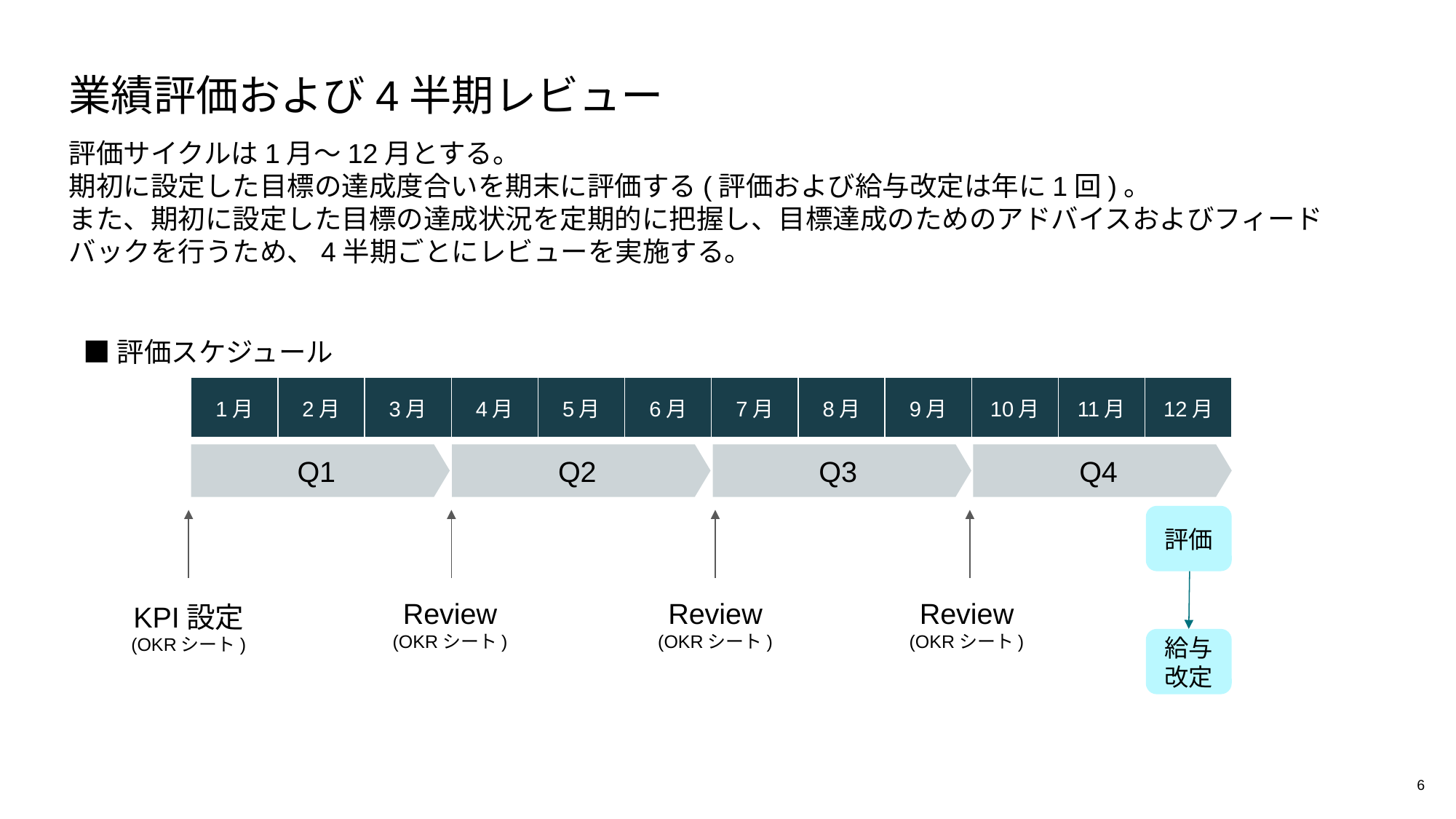

# 業績評価および4半期レビュー
評価サイクルは1月～12月とする。
期初に設定した目標の達成度合いを期末に評価する(評価および給与改定は年に1回)。
また、期初に設定した目標の達成状況を定期的に把握し、目標達成のためのアドバイスおよびフィードバックを行うため、4半期ごとにレビューを実施する。
■評価スケジュール
| 1月 | 2月 | 3月 | 4月 | 5月 | 6月 | 7月 | 8月 | 9月 | 10月 | 11月 | 12月 |
| --- | --- | --- | --- | --- | --- | --- | --- | --- | --- | --- | --- |
Q1
Q3
Q4
Q2
評価
KPI設定
(OKRシート)
Review
(OKRシート)
Review
(OKRシート)
Review
(OKRシート)
給与
改定
6